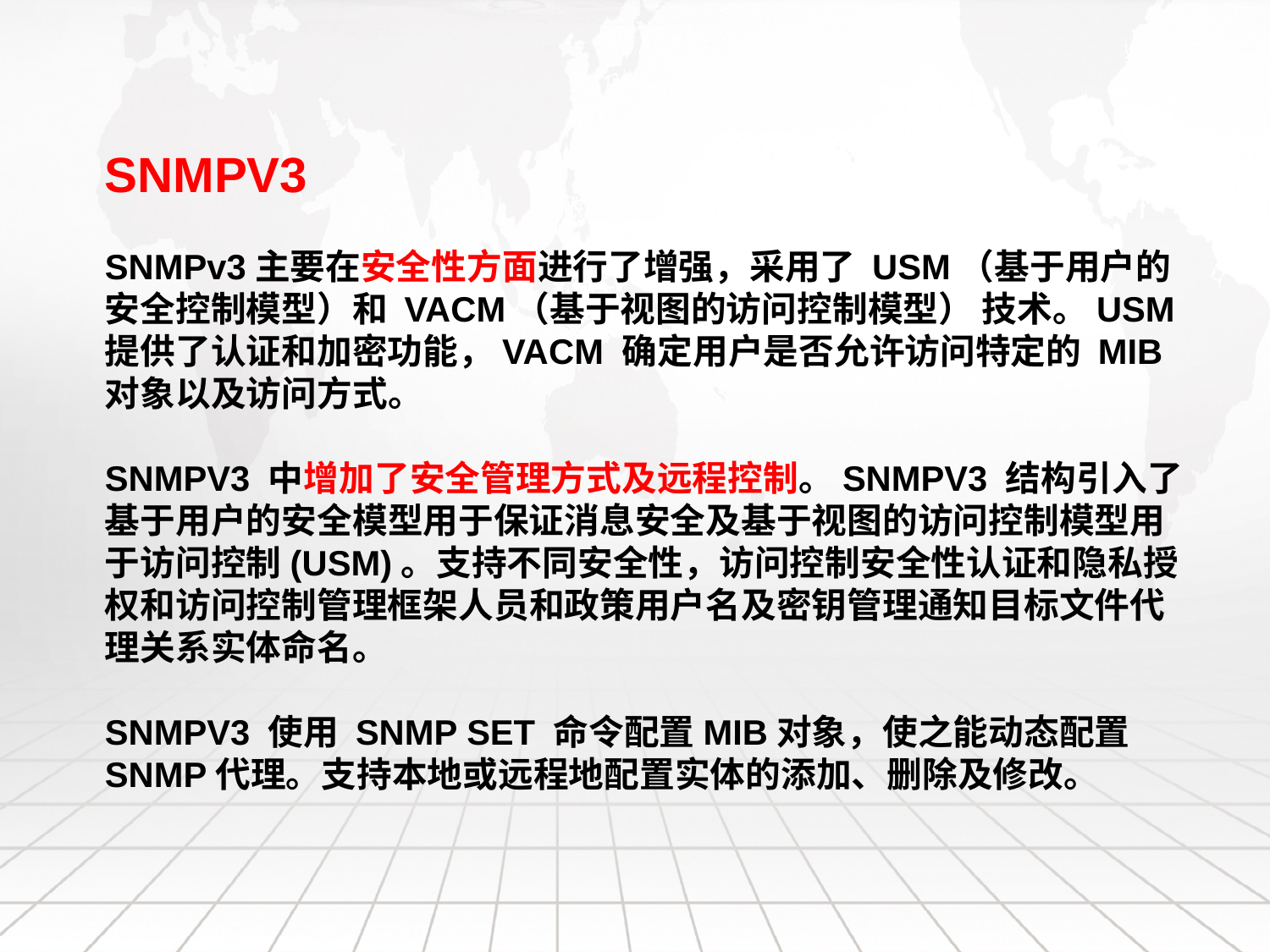

SNMPV3

SNMPv3主要在安全性方面进行了增强，采用了 USM（基于用户的安全控制模型）和 VACM（基于视图的访问控制模型） 技术。USM 提供了认证和加密功能，VACM 确定用户是否允许访问特定的 MIB 对象以及访问方式。

SNMPV3 中增加了安全管理方式及远程控制。SNMPV3 结构引入了基于用户的安全模型用于保证消息安全及基于视图的访问控制模型用于访问控制(USM)。支持不同安全性，访问控制安全性认证和隐私授权和访问控制管理框架人员和政策用户名及密钥管理通知目标文件代理关系实体命名。

SNMPV3 使用 SNMP SET 命令配置MIB对象，使之能动态配置SNMP代理。支持本地或远程地配置实体的添加、删除及修改。